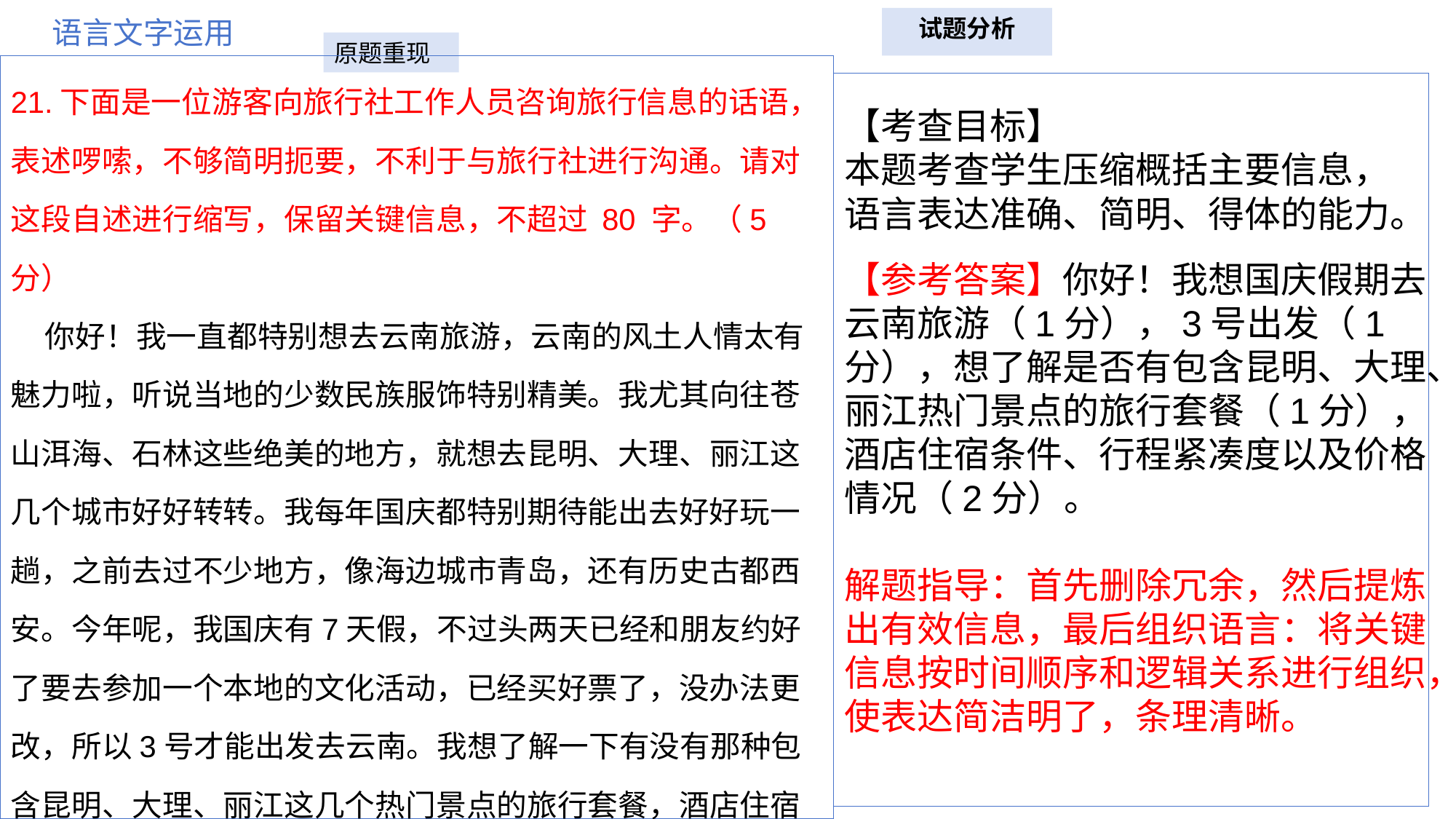

试题分析
语言文字运用
原题重现
21.下面是一位游客向旅行社工作人员咨询旅行信息的话语，表述啰嗦，不够简明扼要，不利于与旅行社进行沟通。请对这段自述进行缩写，保留关键信息，不超过 80 字。（5分）
    你好！我一直都特别想去云南旅游，云南的风土人情太有魅力啦，听说当地的少数民族服饰特别精美。我尤其向往苍山洱海、石林这些绝美的地方，就想去昆明、大理、丽江这几个城市好好转转。我每年国庆都特别期待能出去好好玩一趟，之前去过不少地方，像海边城市青岛，还有历史古都西安。今年呢，我国庆有7天假，不过头两天已经和朋友约好了要去参加一个本地的文化活动，已经买好票了，没办法更改，所以3号才能出发去云南。我想了解一下有没有那种包含昆明、大理、丽江这几个热门景点的旅行套餐，酒店住宿条件怎么样，行程安排会不会特别紧凑，价格大概是多少呢？

【考查目标】
本题考查学生压缩概括主要信息，语言表达准确、简明、得体的能力。
【参考答案】你好！我想国庆假期去云南旅游（1分），3号出发（1分），想了解是否有包含昆明、大理、丽江热门景点的旅行套餐（1分），酒店住宿条件、行程紧凑度以及价格情况（2分）。

解题指导：首先删除冗余，然后提炼出有效信息，最后组织语言：将关键信息按时间顺序和逻辑关系进行组织，使表达简洁明了，条理清晰。